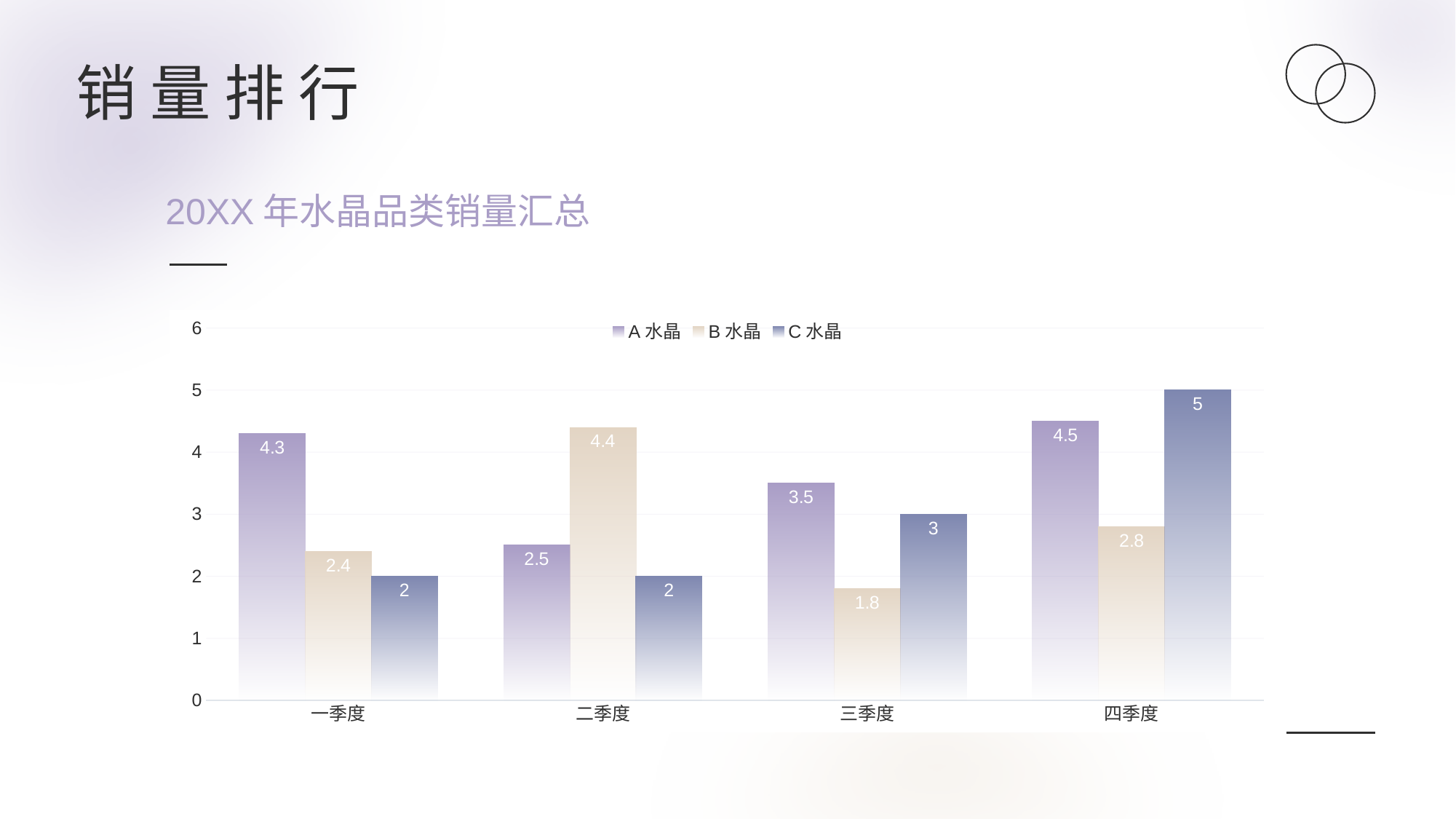

销 量 排 行
20XX年水晶品类销量汇总

### Chart

| Category | A水晶 | B水晶 | C水晶 |
|---|---|---|---|
| 一季度 | 4.3 | 2.4 | 2.0 |
| 二季度 | 2.5 | 4.4 | 2.0 |
| 三季度 | 3.5 | 1.8 | 3.0 |
| 四季度 | 4.5 | 2.8 | 5.0 |